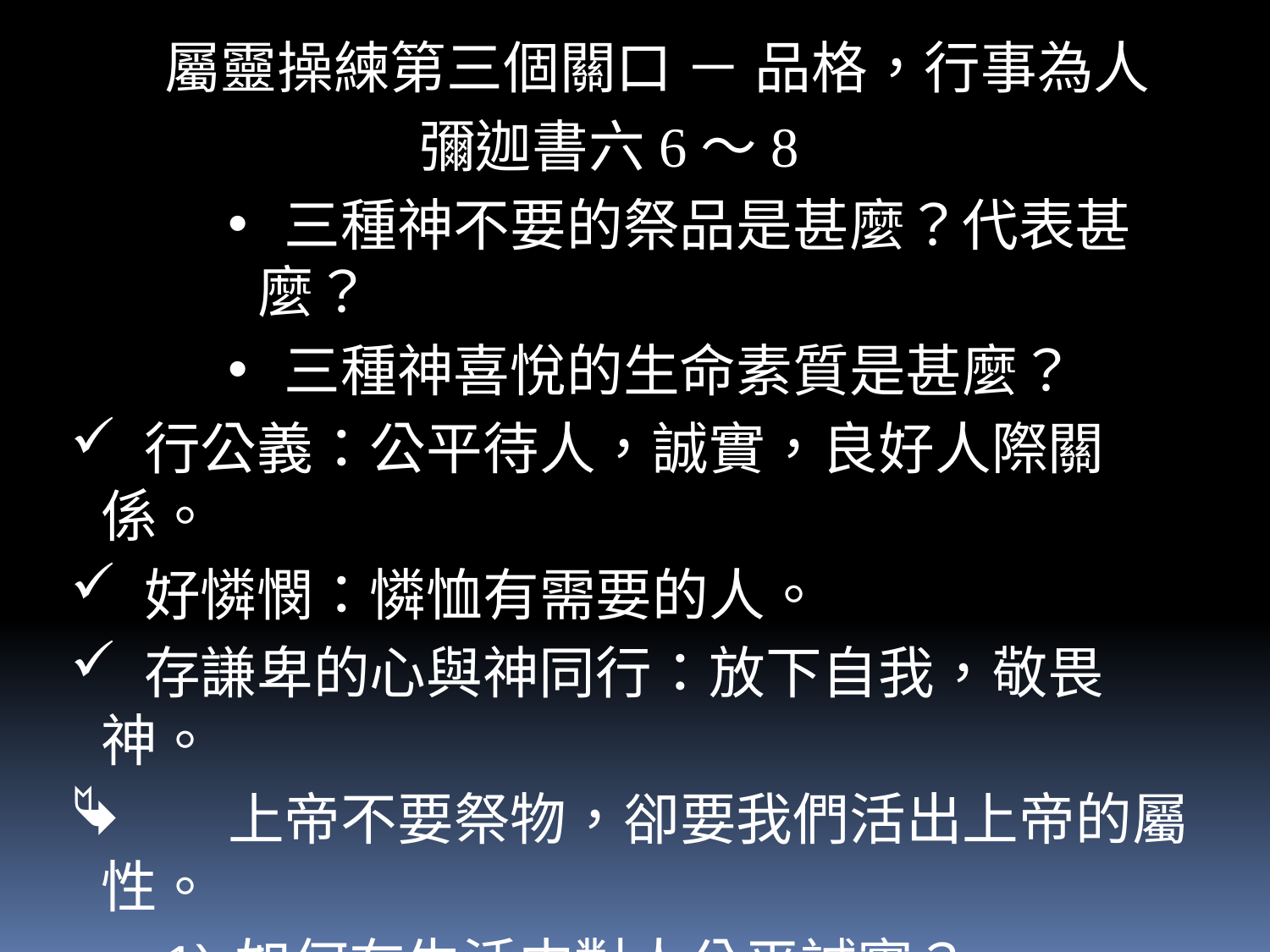

屬靈操練第三個關口 － 品格，行事為人
              彌迦書六6～8
 三種神不要的祭品是甚麼？代表甚麼？
 三種神喜悅的生命素質是甚麼？
 行公義：公平待人，誠實，良好人際關係。
 好憐憫：憐恤有需要的人。
 存謙卑的心與神同行：放下自我，敬畏神。
	上帝不要祭物，卻要我們活出上帝的屬性。
如何在生活中對人公平誠實？
如何在實際生活中操練憐憫？
如何在實際生活中操練與神同行？